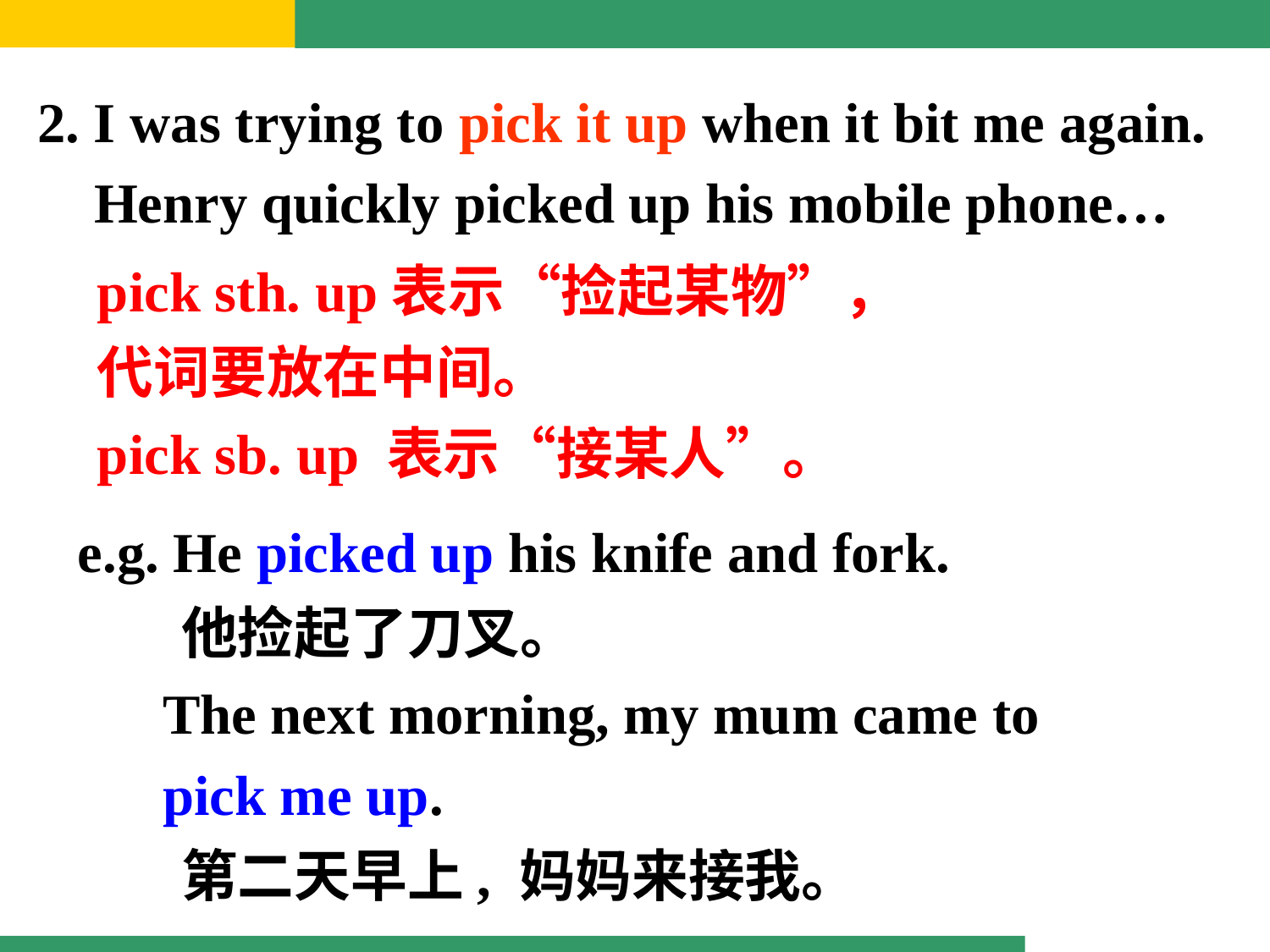

2. I was trying to pick it up when it bit me again.
    Henry quickly picked up his mobile phone…

pick sth. up表示“捡起某物”，
代词要放在中间。
pick sb. up 表示“接某人”。
e.g. He picked up his knife and fork.
   他捡起了刀叉。
      The next morning, my mum came to
      pick me up.
   第二天早上, 妈妈来接我。